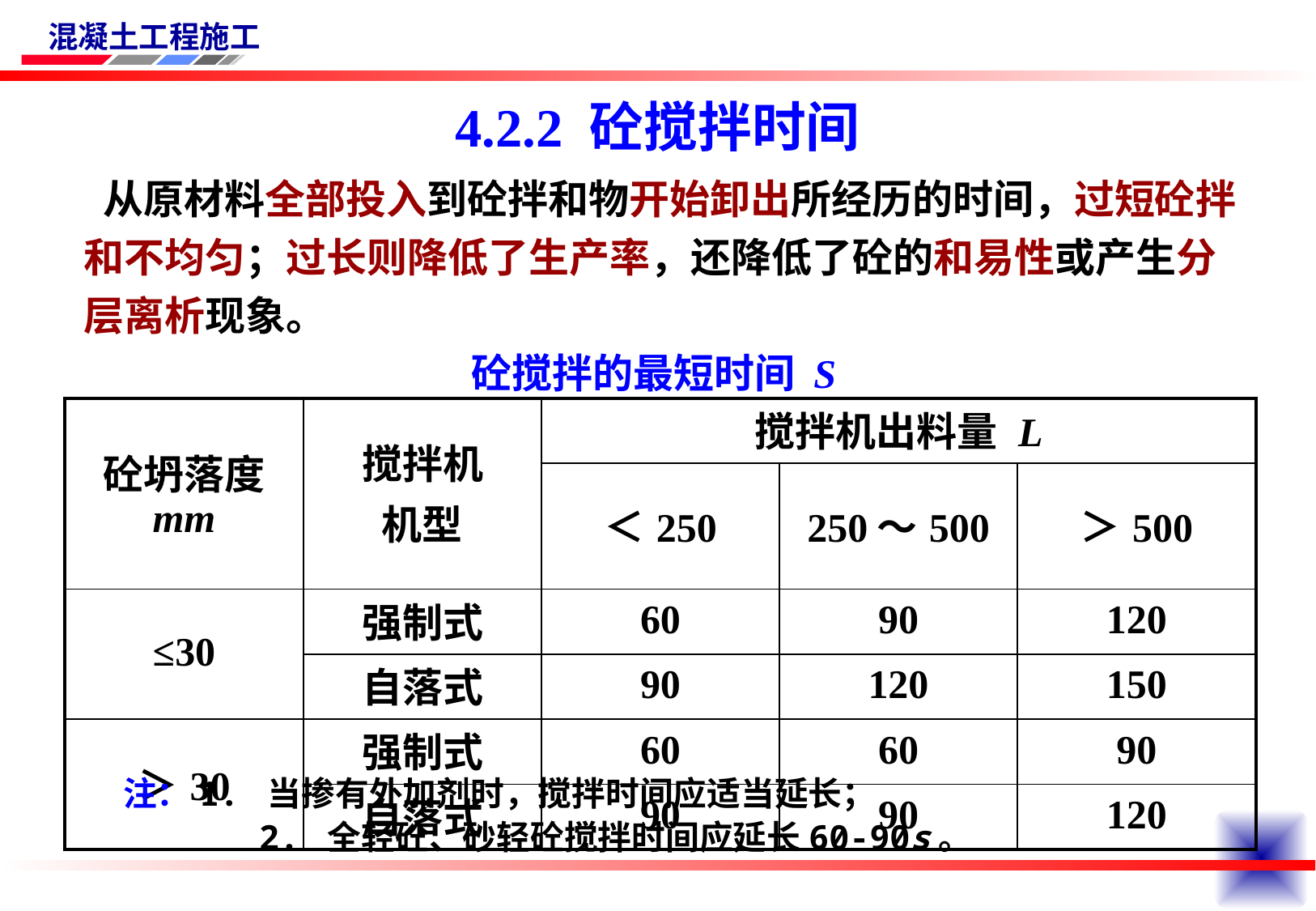

# 4.2.2 砼搅拌时间
      从原材料全部投入到砼拌和物开始卸出所经历的时间，过短砼拌和不均匀；过长则降低了生产率，还降低了砼的和易性或产生分层离析现象。
砼搅拌的最短时间 S
| 砼坍落度 mm | 搅拌机 机型 | 搅拌机出料量 L |  |  |
| --- | --- | --- | --- | --- |
|  |  | ＜250 | 250～500 | ＞500 |
| ≤30 | 强制式 | 60 | 90 | 120 |
|  | 自落式 | 90 | 120 | 150 |
| ＞30 | 强制式 | 60 | 60 | 90 |
|  | 自落式 | 90 | 90 | 120 |
     注：1. 当掺有外加剂时，搅拌时间应适当延长；
         2. 全轻砼、砂轻砼搅拌时间应延长60-90s。